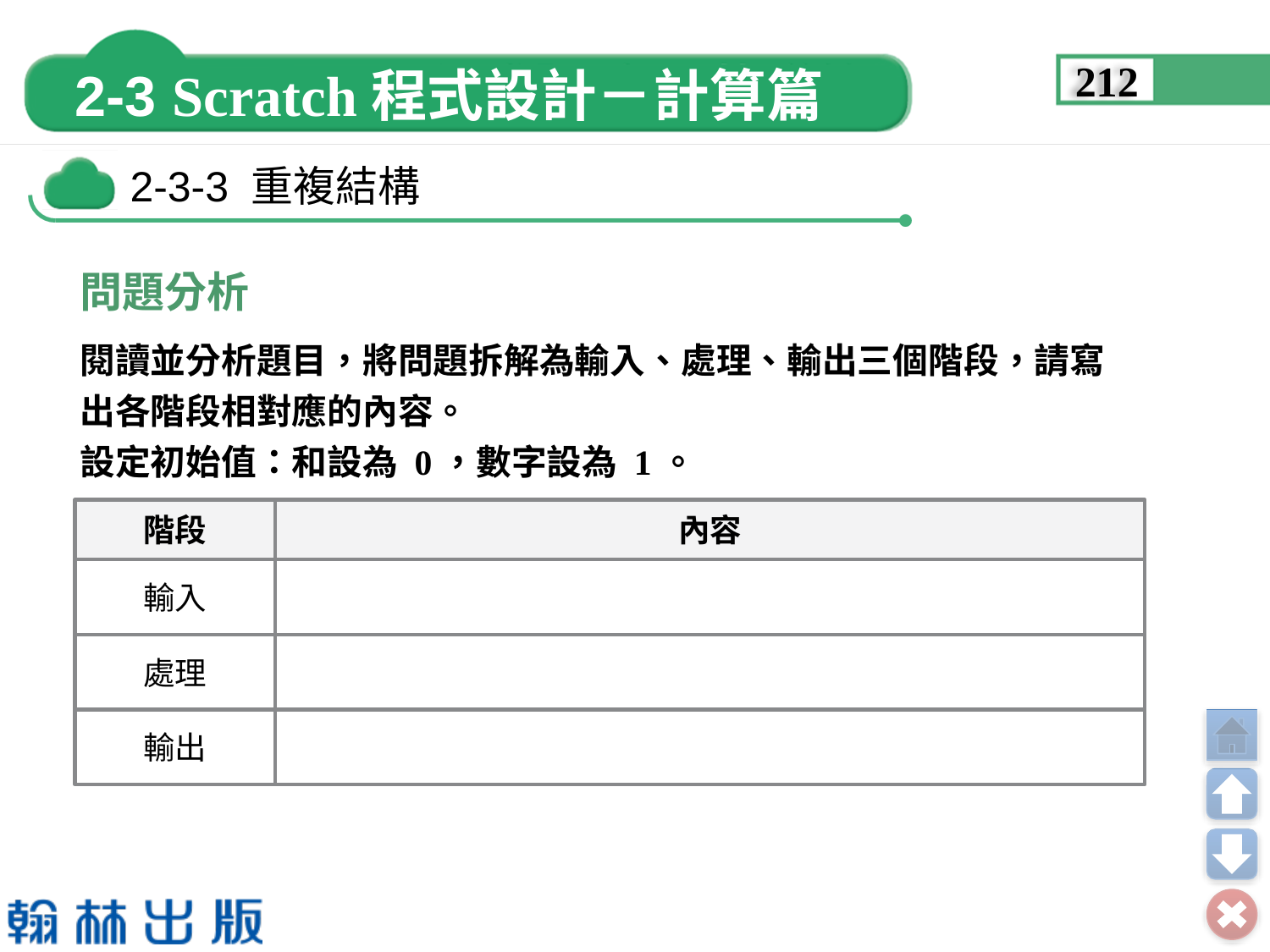

212
問題分析
閱讀並分析題目，將問題拆解為輸入、處理、輸出三個階段，請寫出各階段相對應的內容。
設定初始值：和設為 0，數字設為 1。
階段
內容
輸入

處理

輸出